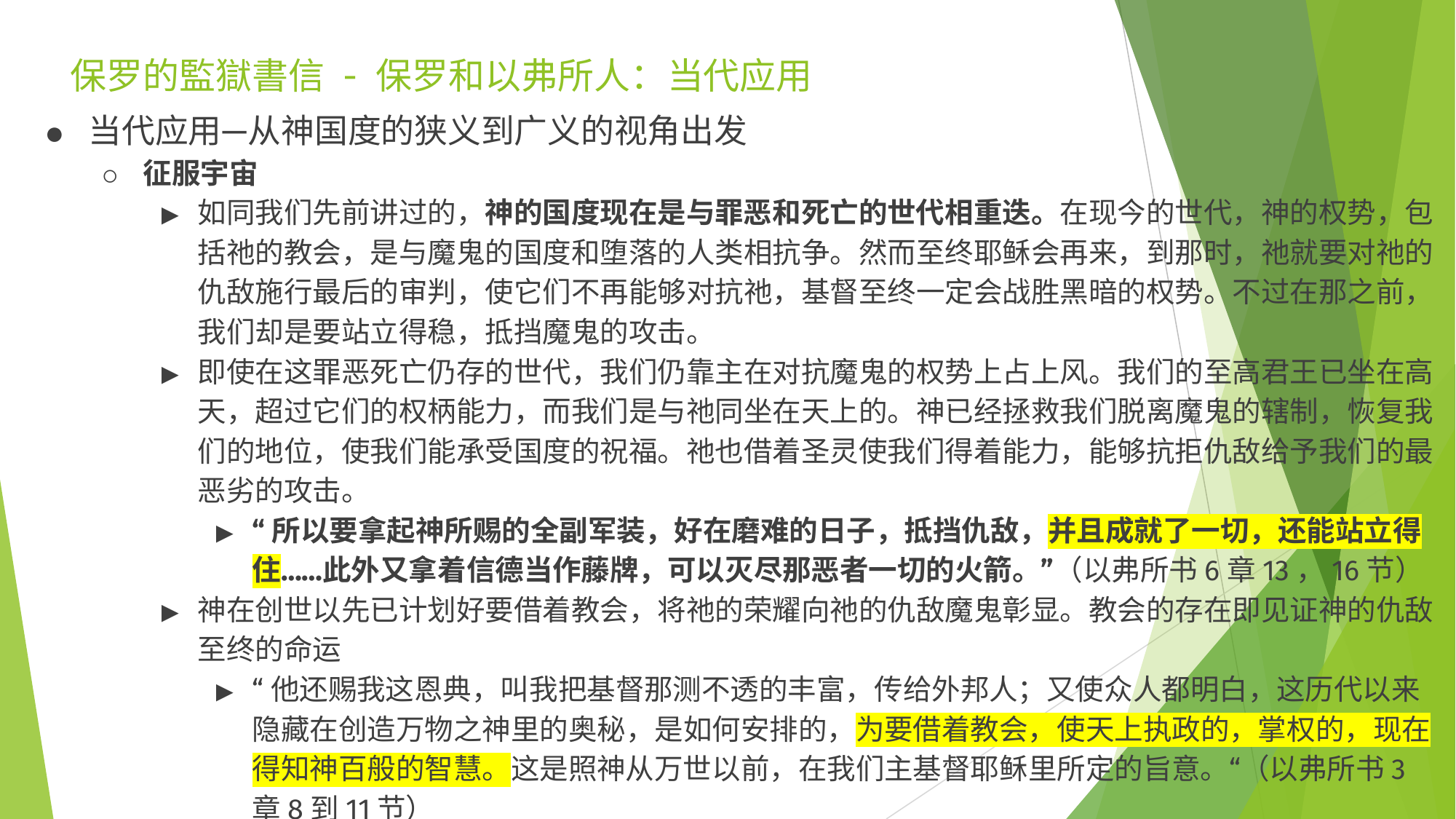

# 保罗的監獄書信 - 保罗和以弗所人：当代应用
当代应用—从神国度的狭义到广义​的视角出发
征服宇宙
如同我们先前讲过的，神的国度现在是与罪恶和死亡的世代相重迭。在现今的世代，神的权势，包括祂的教会，是与魔鬼的国度和堕落的人类相抗争。然而至终耶稣会再来，到那时，祂就要对祂的仇敌施行最后的审判，使它们不再能够对抗祂，基督至终一定会战胜黑暗的权势。不过在那之前，我们却是要站立得稳，抵挡魔鬼的攻击。
即使在这罪恶死亡仍存的世代，我们仍靠主在对抗魔鬼的权势上占上风。我们的至高君王已坐在高天，超过它们的权柄能力，而我们是与祂同坐在天上的。神已经拯救我们脱离魔鬼的辖制，恢复我们的地位，使我们能承受国度的祝福。祂也借着圣灵使我们得着能力，能够抗拒仇敌给予我们的最恶劣的攻击。
“所以要拿起神所赐的全副军装，好在磨难的日子，抵挡仇敌，并且成就了一切，还能站立得住……此外又拿着信德当作藤牌，可以灭尽那恶者一切的火箭。”（以弗所书6章13，16节）
神在创世以先已计划好要借着教会，将祂的荣耀向祂的仇敌魔鬼彰显​​。教会的存在即见证神的仇敌至终的命运
“他还赐我这恩典，叫我把基督那测不透的丰富，传给外邦人；又使众人都明白，这历代以来隐藏在创造万物之神里的奥秘，是如何安排的，为要借着教会，使天上执政的，掌权的，现在得知神百般的智慧。这是照神从万世以前，在我们主基督耶稣里所定的旨意。“（以弗所书3章8到11节）​​